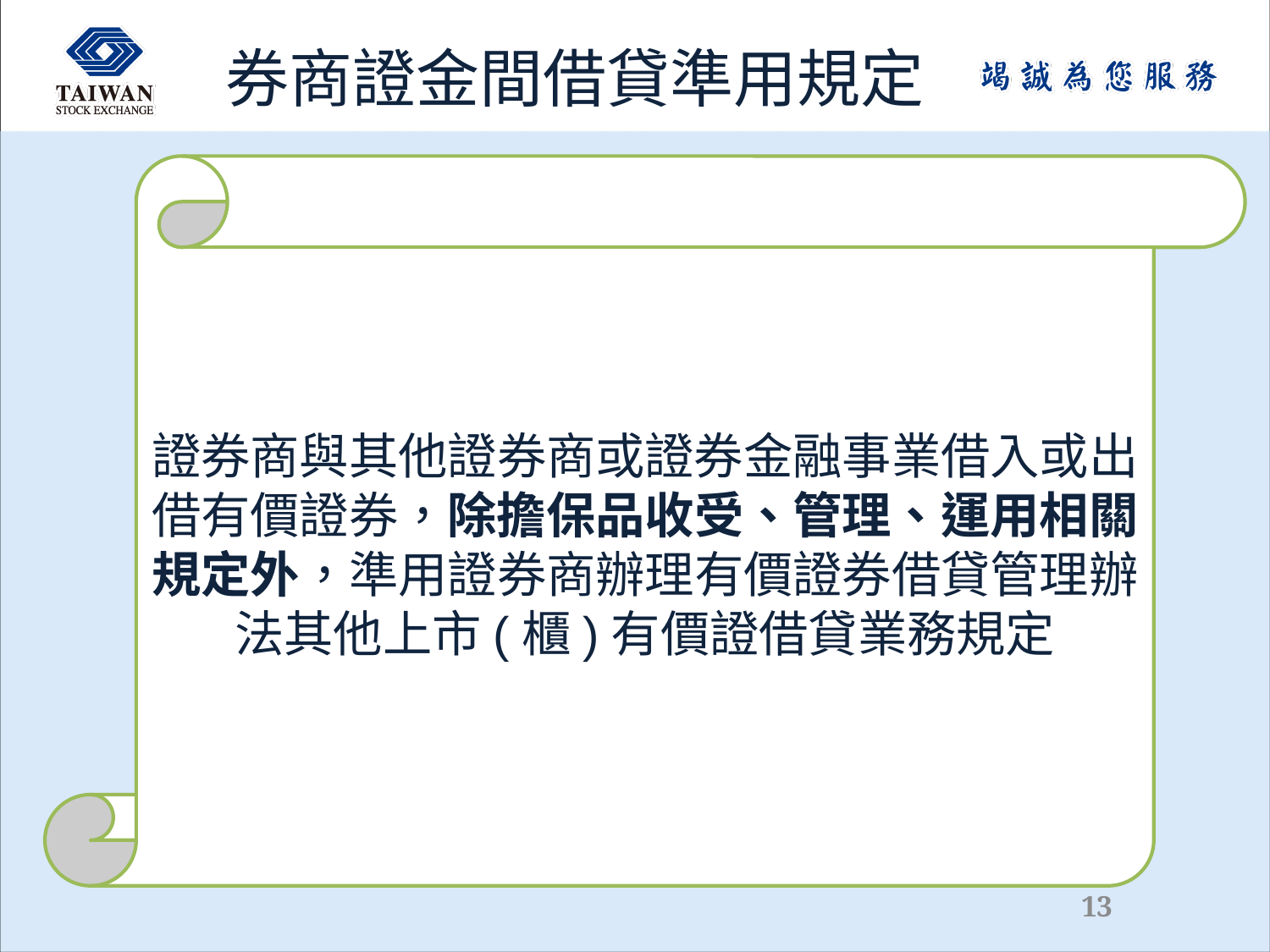

# 券商證金間借貸準用規定
證券商與其他證券商或證券金融事業借入或出借有價證券，除擔保品收受、管理、運用相關規定外，準用證券商辦理有價證券借貸管理辦法其他上市(櫃)有價證借貸業務規定
13